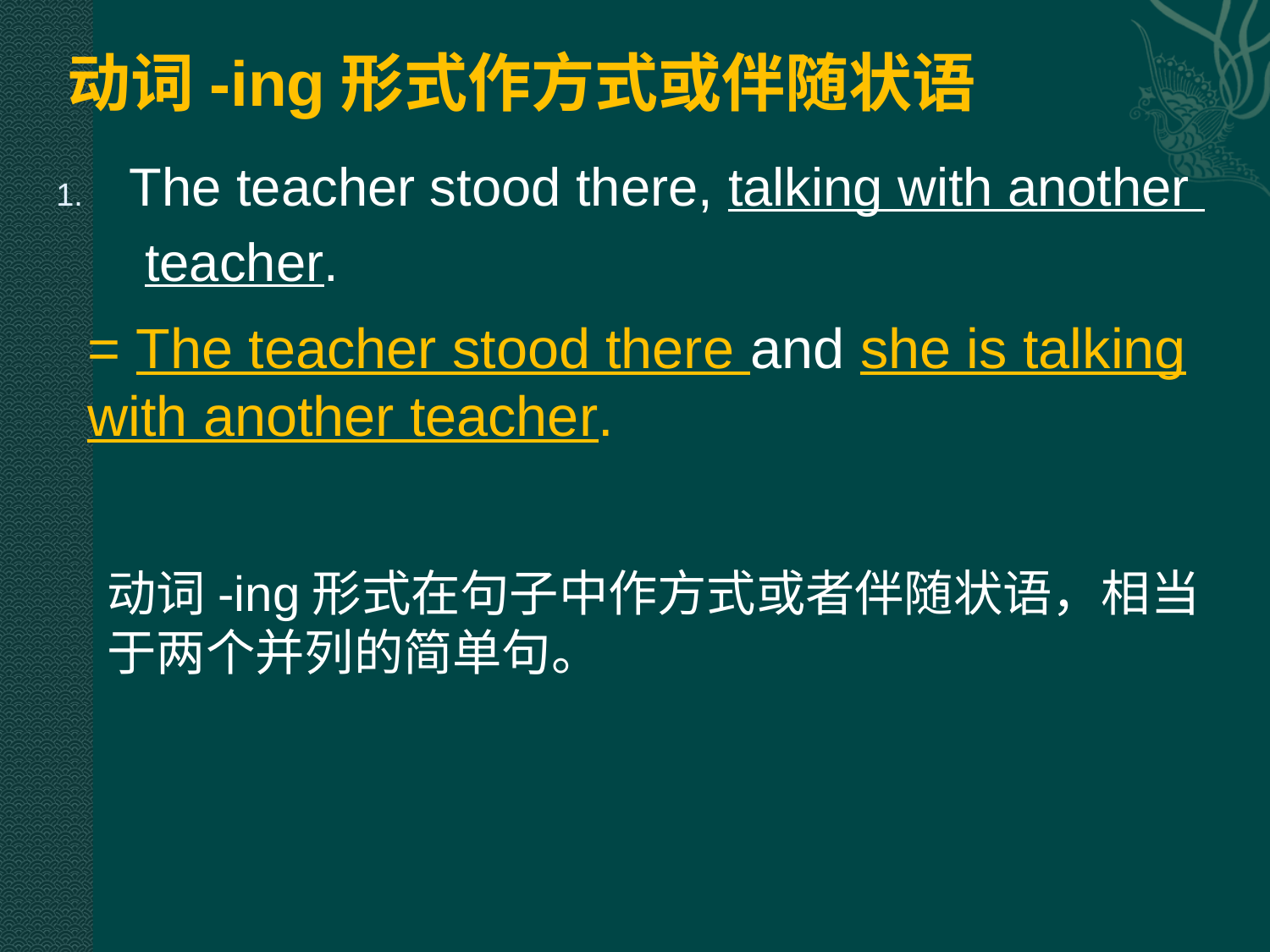

动词-ing形式作方式或伴随状语
The teacher stood there, talking with another
      teacher.
= The teacher stood there and she is talking with another teacher.
动词-ing形式在句子中作方式或者伴随状语，相当于两个并列的简单句。